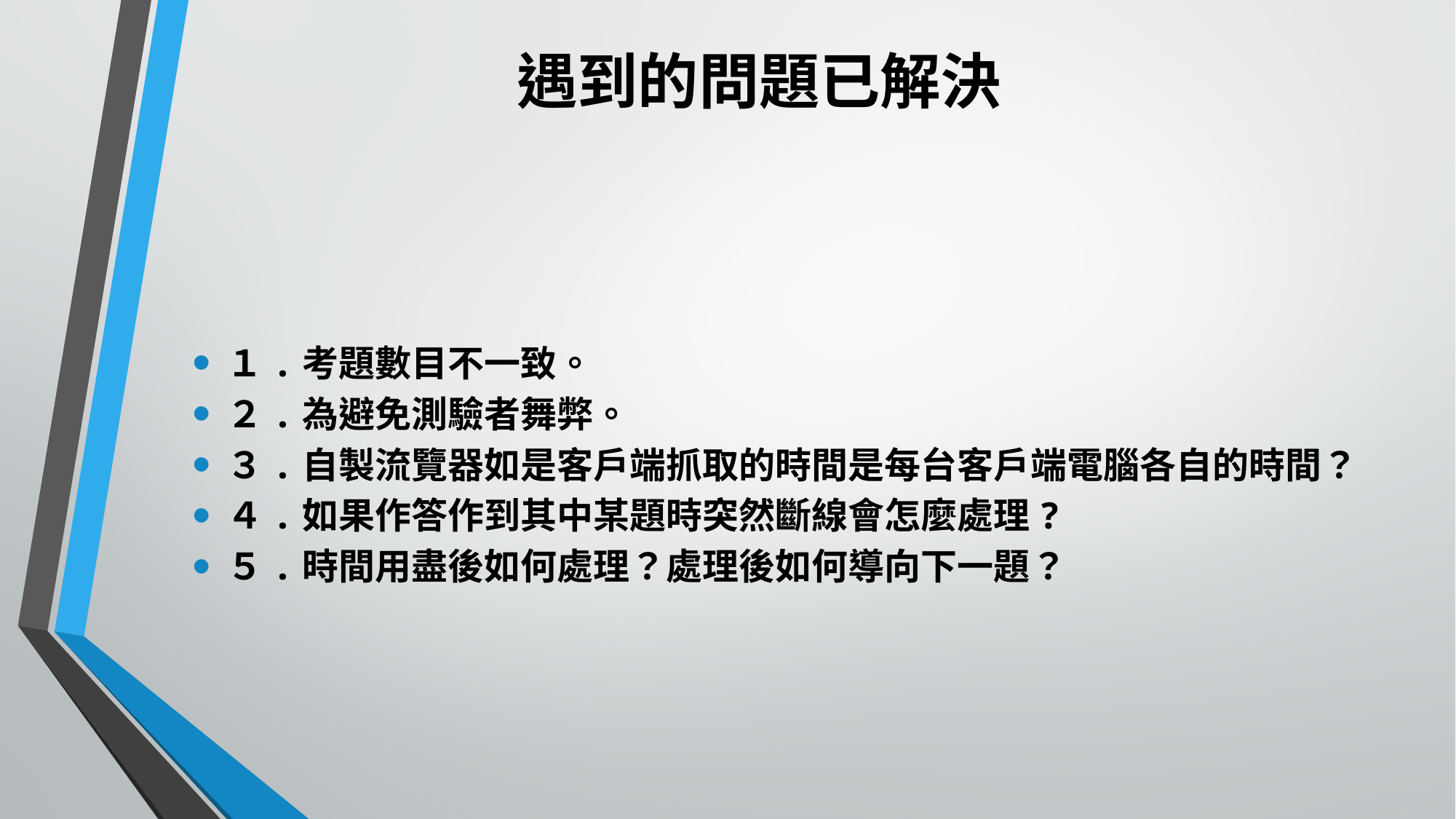

# 遇到的問題已解決
１.考題數目不一致。
２.為避免測驗者舞弊。
３.自製流覽器如是客戶端抓取的時間是每台客戶端電腦各自的時間？
４.如果作答作到其中某題時突然斷線會怎麼處理?
５.時間用盡後如何處理？處理後如何導向下一題？